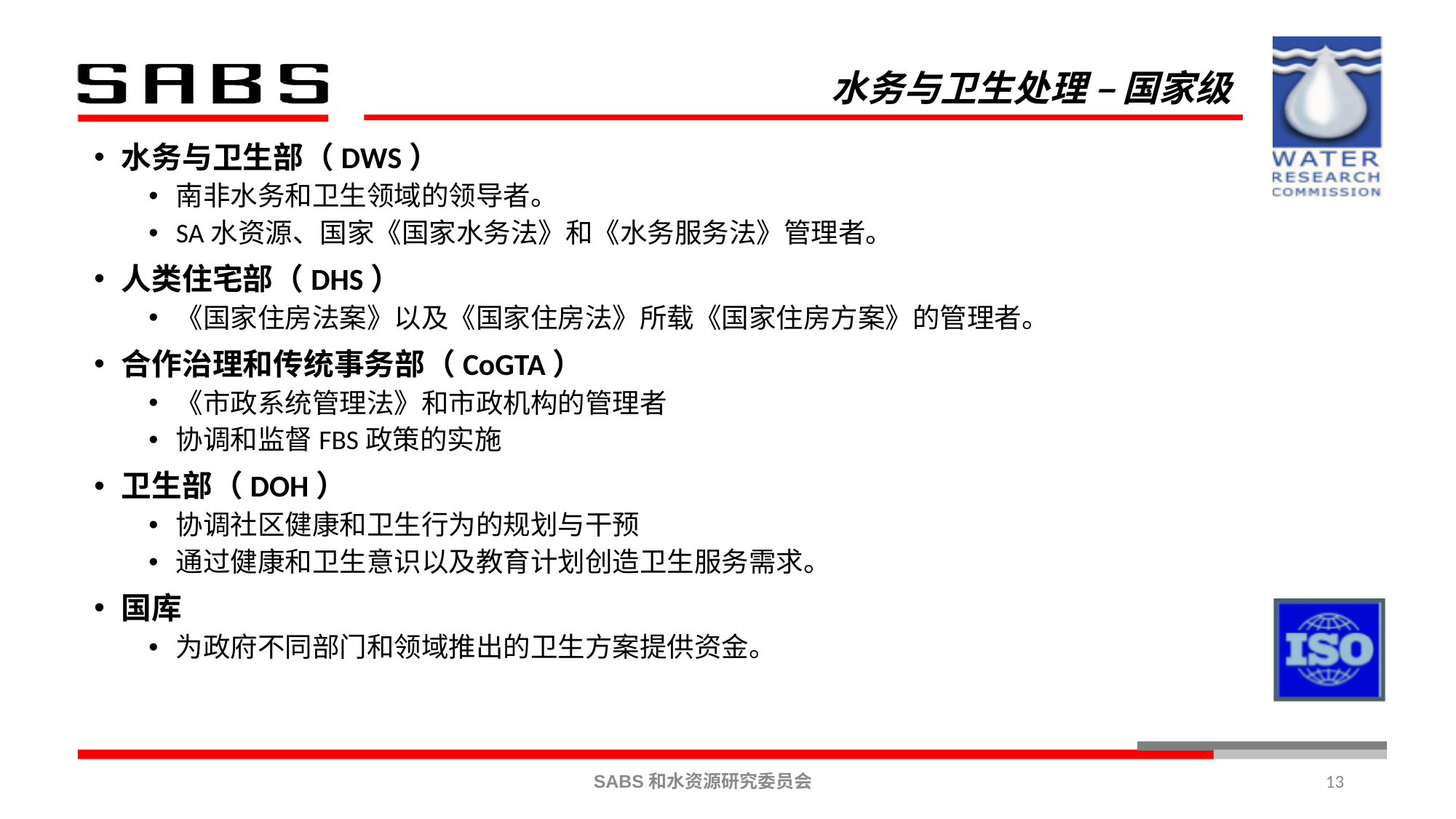

水务与卫生处理 – 国家级
水务与卫生部（DWS）
南非水务和卫生领域的领导者。
SA水资源、国家《国家水务法》和《水务服务法》管理者。
人类住宅部（DHS）
《国家住房法案》以及《国家住房法》所载《国家住房方案》的管理者。
合作治理和传统事务部（CoGTA）
《市政系统管理法》和市政机构的管理者
协调和监督FBS政策的实施
卫生部（DOH）
协调社区健康和卫生行为的规划与干预
通过健康和卫生意识以及教育计划创造卫生服务需求。
国库
为政府不同部门和领域推出的卫生方案提供资金。
13